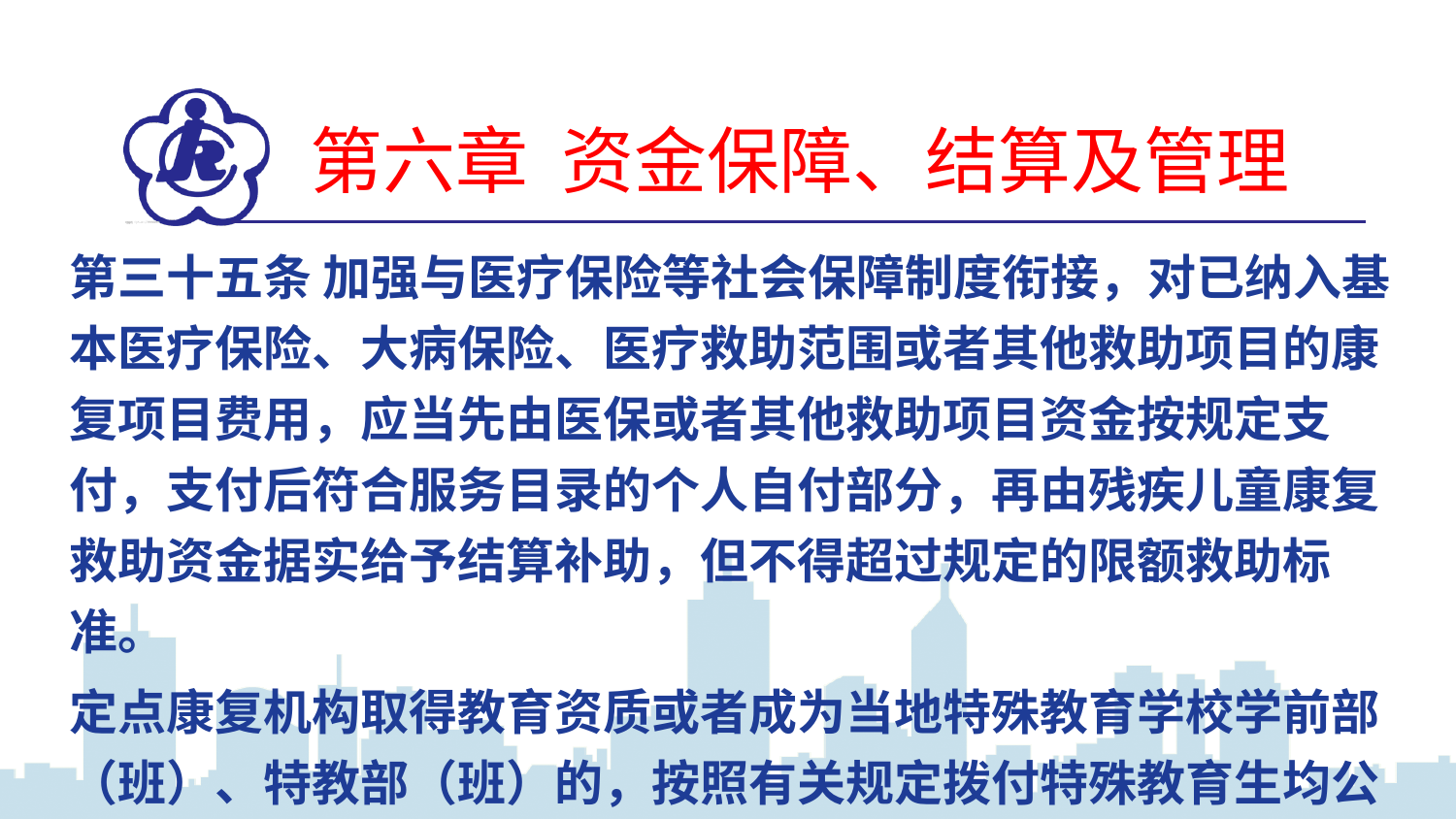

第六章  资金保障、结算及管理
第三十五条 加强与医疗保险等社会保障制度衔接，对已纳入基本医疗保险、大病保险、医疗救助范围或者其他救助项目的康复项目费用，应当先由医保或者其他救助项目资金按规定支付，支付后符合服务目录的个人自付部分，再由残疾儿童康复救助资金据实给予结算补助，但不得超过规定的限额救助标准。
定点康复机构取得教育资质或者成为当地特殊教育学校学前部（班）、特教部（班）的，按照有关规定拨付特殊教育生均公用经费。